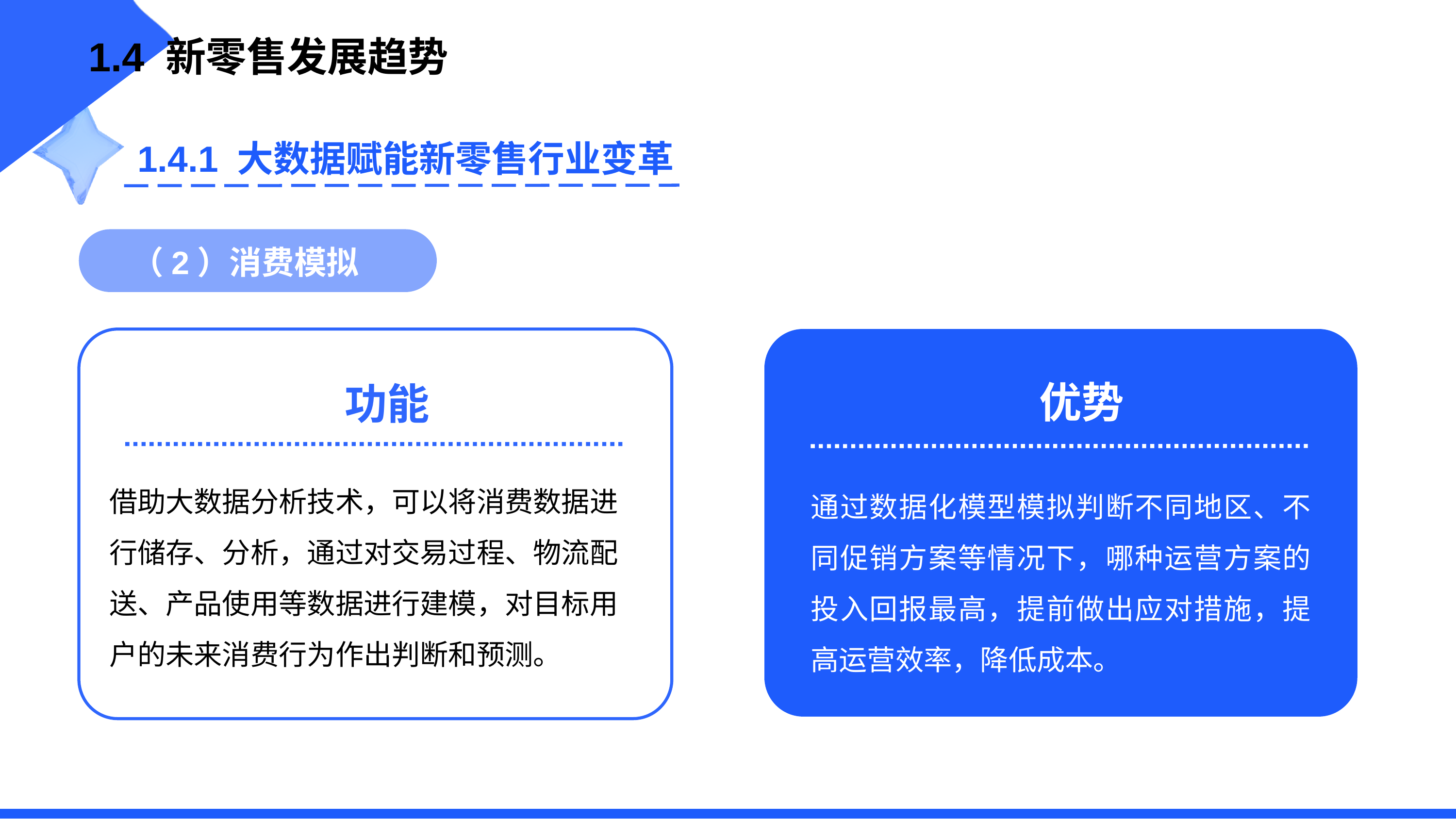

1.4 新零售发展趋势

1.4.1 大数据赋能新零售行业变革

（2）消费模拟

优势

通过数据化模型模拟判断不同地区、不同促销方案等情况下，哪种运营方案的投入回报最高，提前做出应对措施，提高运营效率，降低成本。

功能

借助大数据分析技术，可以将消费数据进行储存、分析，通过对交易过程、物流配送、产品使用等数据进行建模，对目标用户的未来消费行为作出判断和预测。